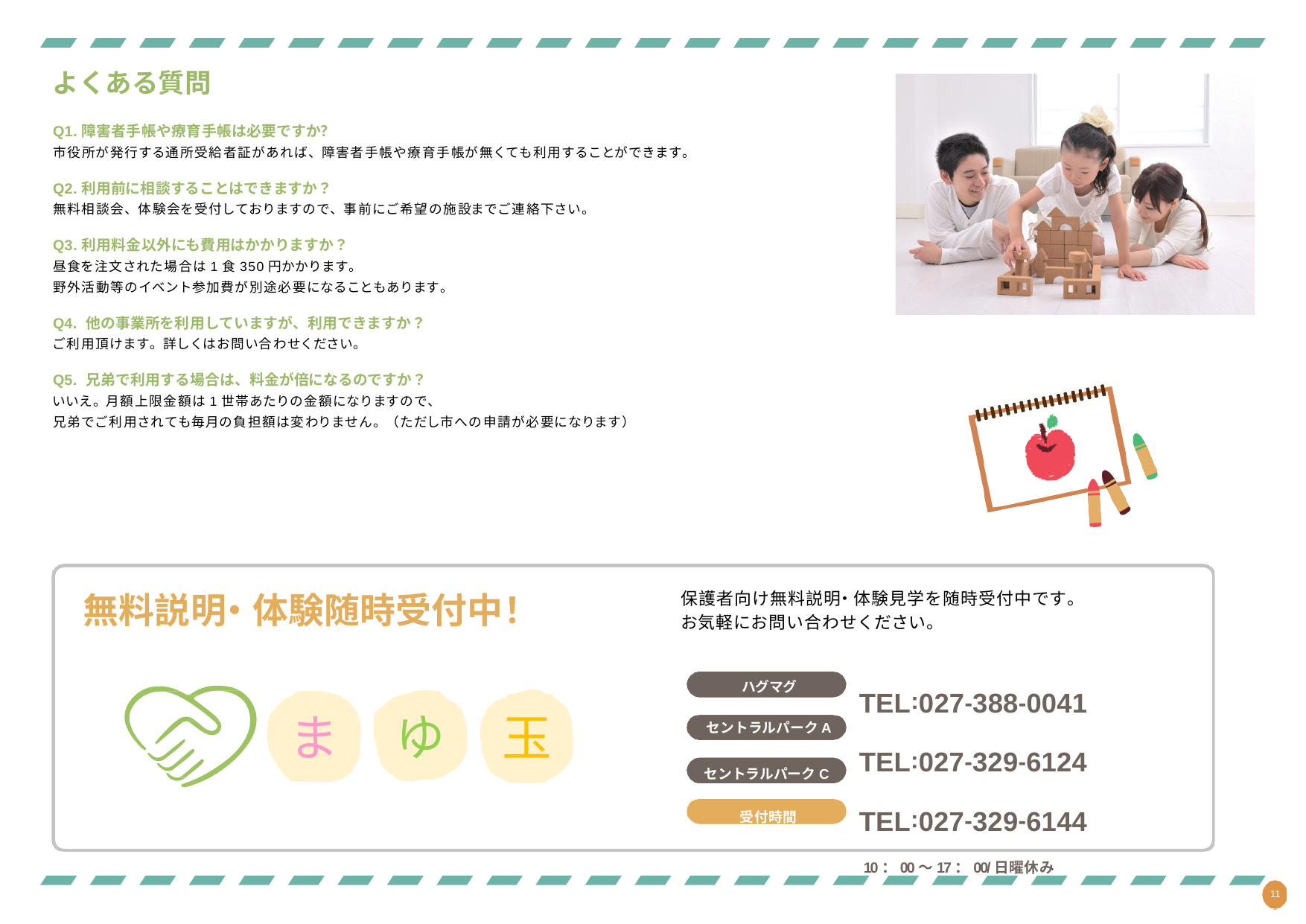

よくある質問
Q1.障害者手帳や療育手帳は必要ですか？
市役所が発行する通所受給者証があれば、障害者手帳や療育手帳が無くても利用することができます。

Q2.利用前に相談することはできますか？
無料相談会、体験会を受付しておりますので、事前にご希望の施設までご連絡下さい。

Q3.利用料金以外にも費用はかかりますか？
昼食を注文された場合は1食350円かかります。
野外活動等のイベント参加費が別途必要になることもあります。

Q4. 他の事業所を利用していますが、利用できますか？
ご利用頂けます。詳しくはお問い合わせください。

Q5. 兄弟で利用する場合は、料金が倍になるのですか？
いいえ。月額上限金額は1世帯あたりの金額になりますので、
兄弟でご利用されても毎月の負担額は変わりません。（ただし市への申請が必要になります）

保護者向け無料説明・体験見学を随時受付中です。
お気軽にお問い合わせください。
無料説明・体験随時受付中！

TEL:027-388-0041

TEL:027-329-6124

TEL:027-329-6144

10：00～17：00/日曜休み
ハグマグ

玉
ゆ
ま
セントラルパークA

セントラルパークC

受付時間

11